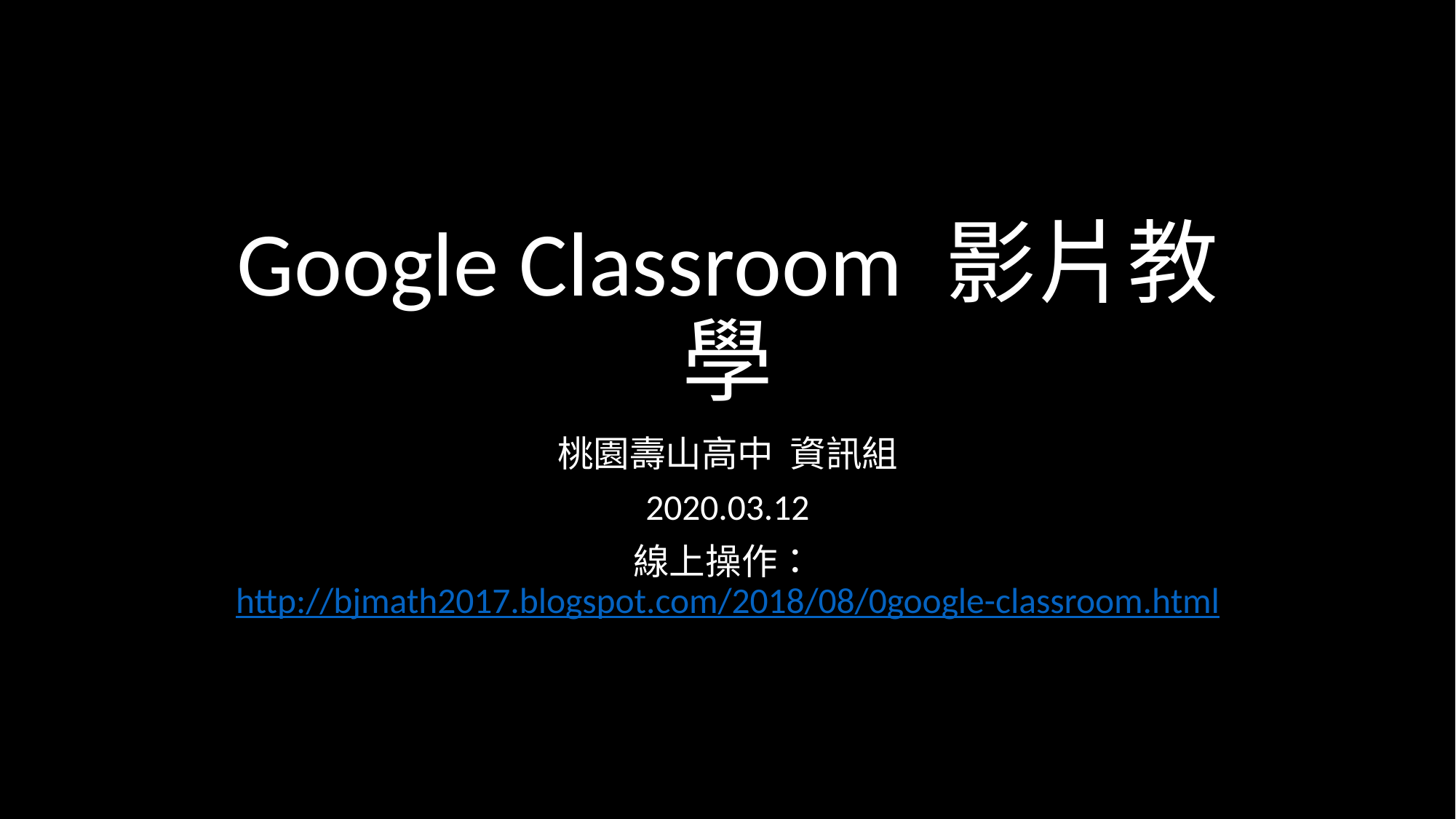

# Google Classroom 影片教學
桃園壽山高中  資訊組
2020.03.12
線上操作：http://bjmath2017.blogspot.com/2018/08/0google-classroom.html